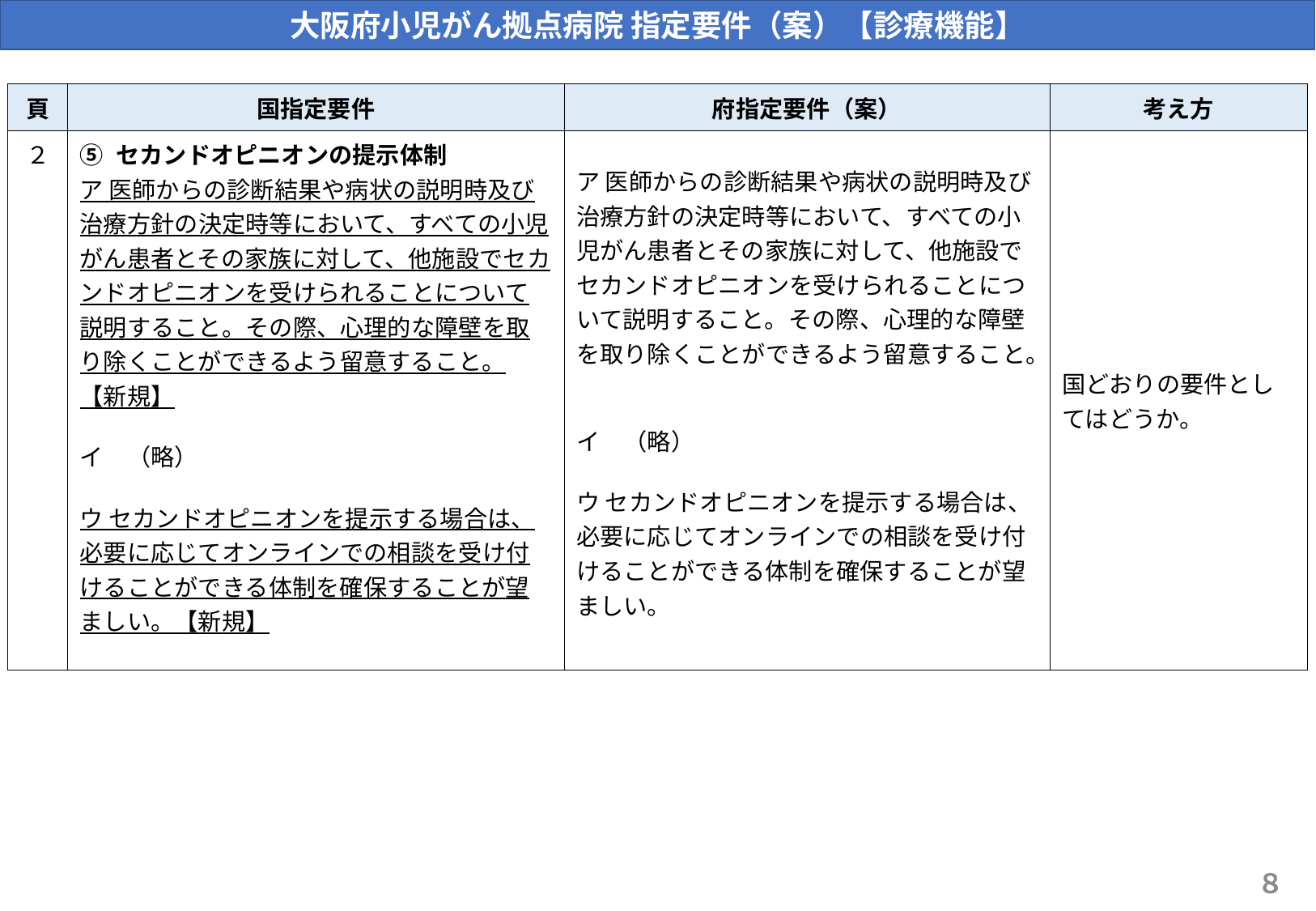

大阪府小児がん拠点病院 指定要件（案）【診療機能】
| 頁 | 国指定要件 | 府指定要件（案） | 考え方 |
| --- | --- | --- | --- |
| ２ | ⑤ セカンドオピニオンの提示体制 ア 医師からの診断結果や病状の説明時及び治療方針の決定時等において、すべての小児がん患者とその家族に対して、他施設でセカンドオピニオンを受けられることについて説明すること。その際、心理的な障壁を取り除くことができるよう留意すること。【新規】 イ　（略） ウ セカンドオピニオンを提示する場合は、必要に応じてオンラインでの相談を受け付けることができる体制を確保することが望ましい。【新規】 | ア 医師からの診断結果や病状の説明時及び治療方針の決定時等において、すべての小児がん患者とその家族に対して、他施設でセカンドオピニオンを受けられることについて説明すること。その際、心理的な障壁を取り除くことができるよう留意すること。 イ　（略） ウ セカンドオピニオンを提示する場合は、必要に応じてオンラインでの相談を受け付けることができる体制を確保することが望ましい。 | 国どおりの要件としてはどうか。 |
８